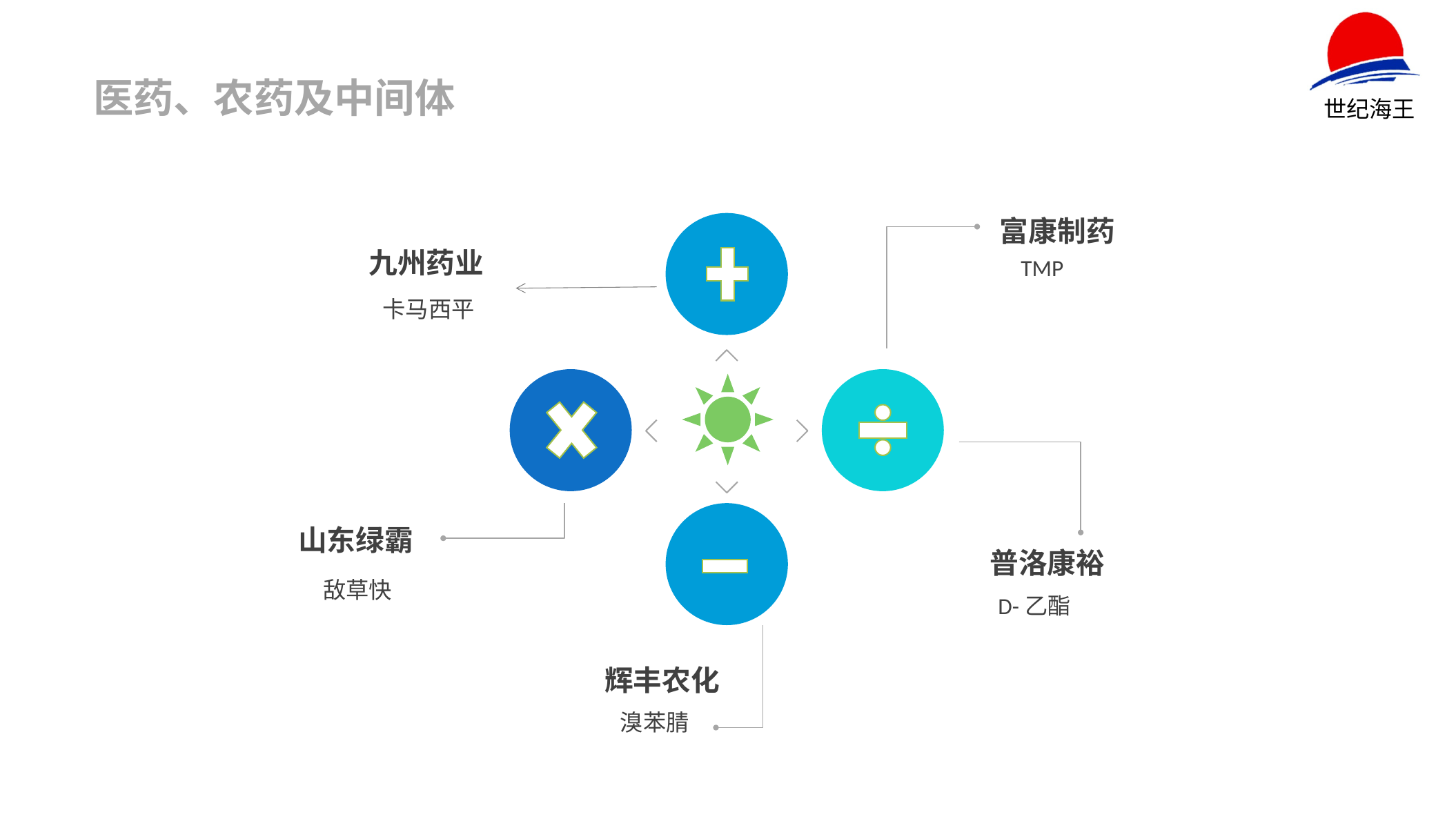

医药、农药及中间体
富康制药

九州药业

TMP

        卡马西平

山东绿霸

普洛康裕

               敌草快
        D-乙酯

辉丰农化
        溴苯腈